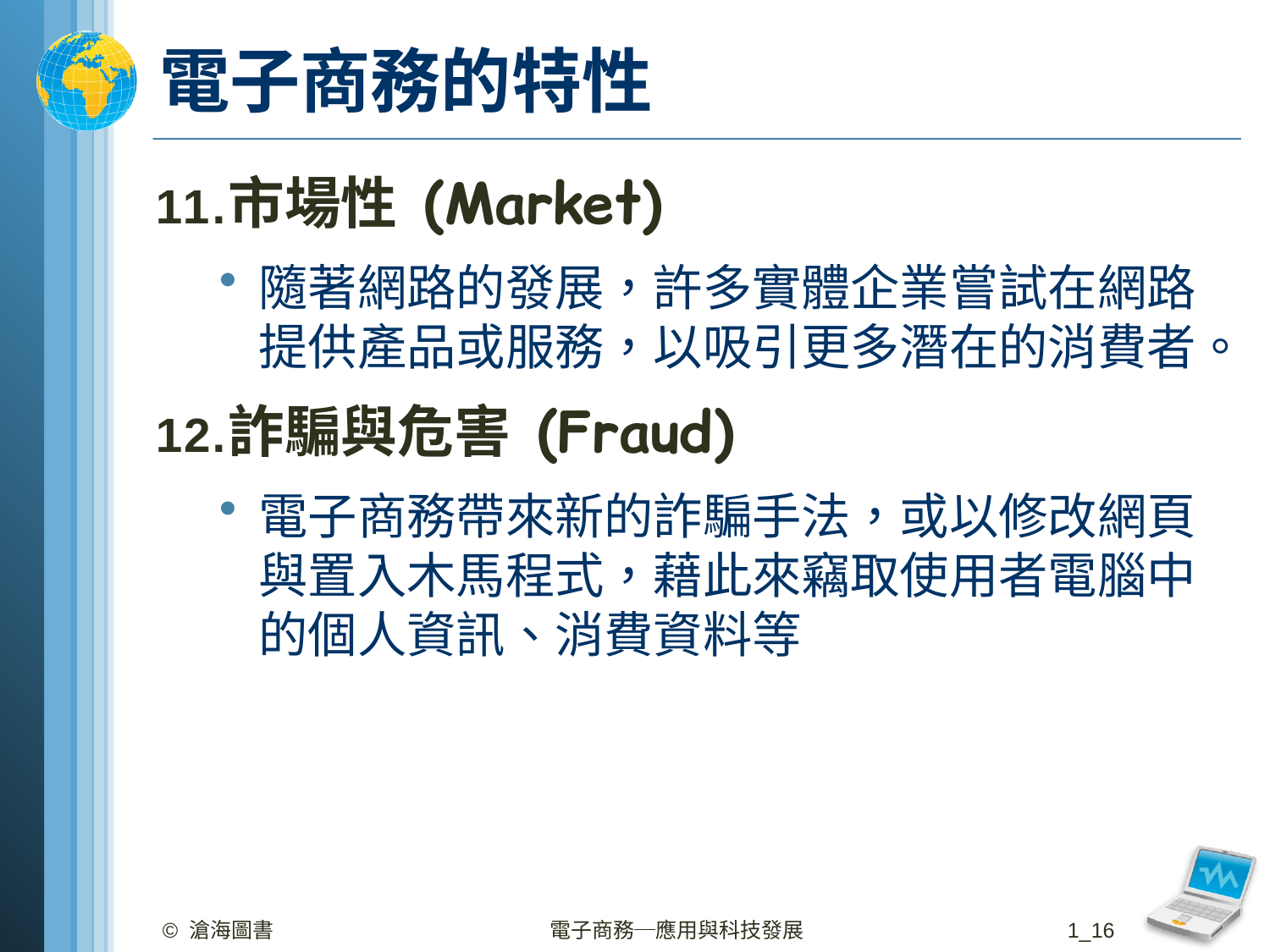

# 電子商務的特性
市場性 (Market)
隨著網路的發展，許多實體企業嘗試在網路提供產品或服務，以吸引更多潛在的消費者。
詐騙與危害 (Fraud)
電子商務帶來新的詐騙手法，或以修改網頁與置入木馬程式，藉此來竊取使用者電腦中的個人資訊、消費資料等
© 滄海圖書
電子商務─應用與科技發展
1_16